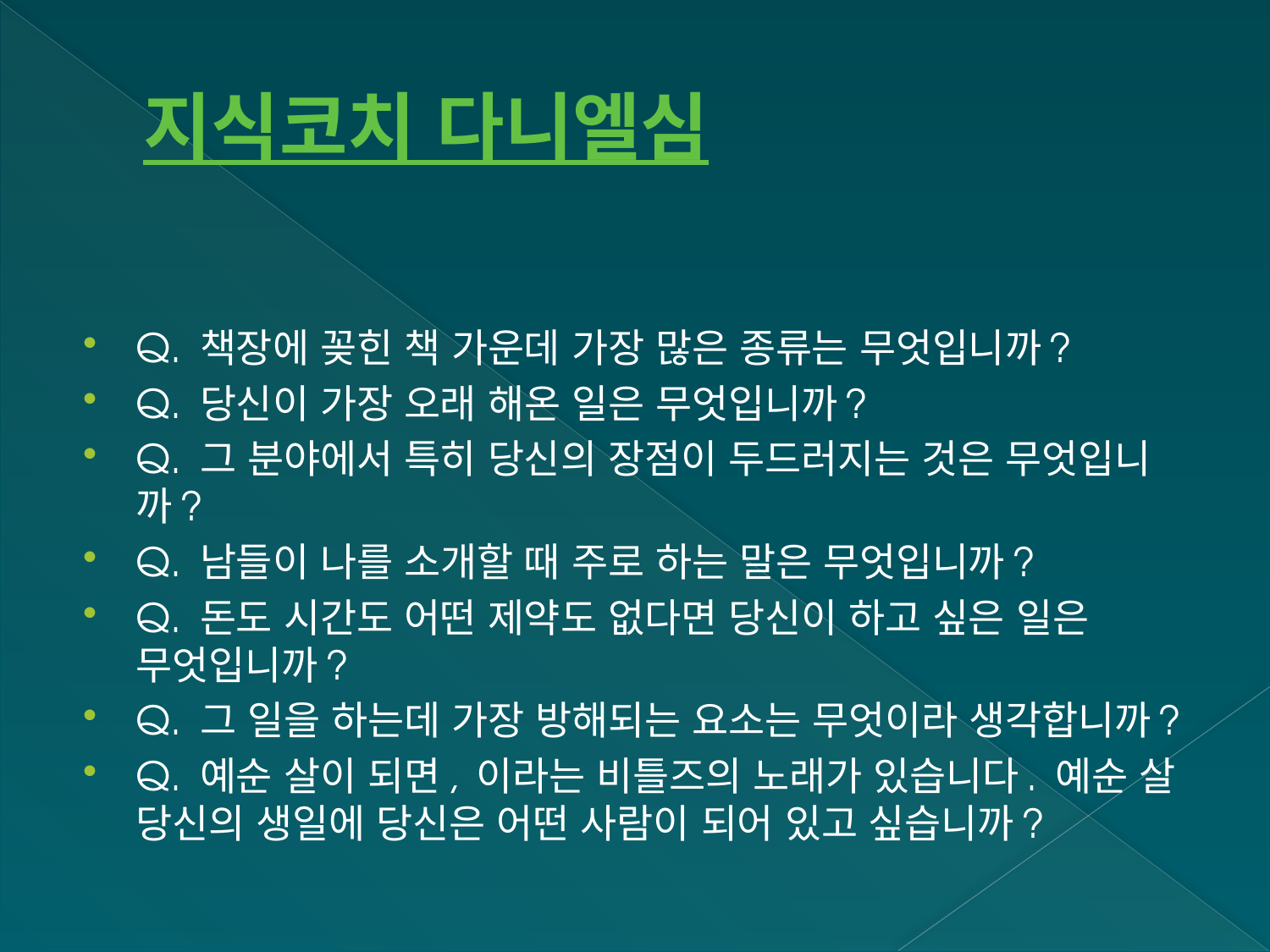

# 지식코치 다니엘심

Q. 책장에 꽂힌 책 가운데 가장 많은 종류는 무엇입니까?
Q. 당신이 가장 오래 해온 일은 무엇입니까?
Q. 그 분야에서 특히 당신의 장점이 두드러지는 것은 무엇입니까?
Q. 남들이 나를 소개할 때 주로 하는 말은 무엇입니까?
Q. 돈도 시간도 어떤 제약도 없다면 당신이 하고 싶은 일은 무엇입니까?
Q. 그 일을 하는데 가장 방해되는 요소는 무엇이라 생각합니까?
Q. 예순 살이 되면, 이라는 비틀즈의 노래가 있습니다. 예순 살 당신의 생일에 당신은 어떤 사람이 되어 있고 싶습니까?